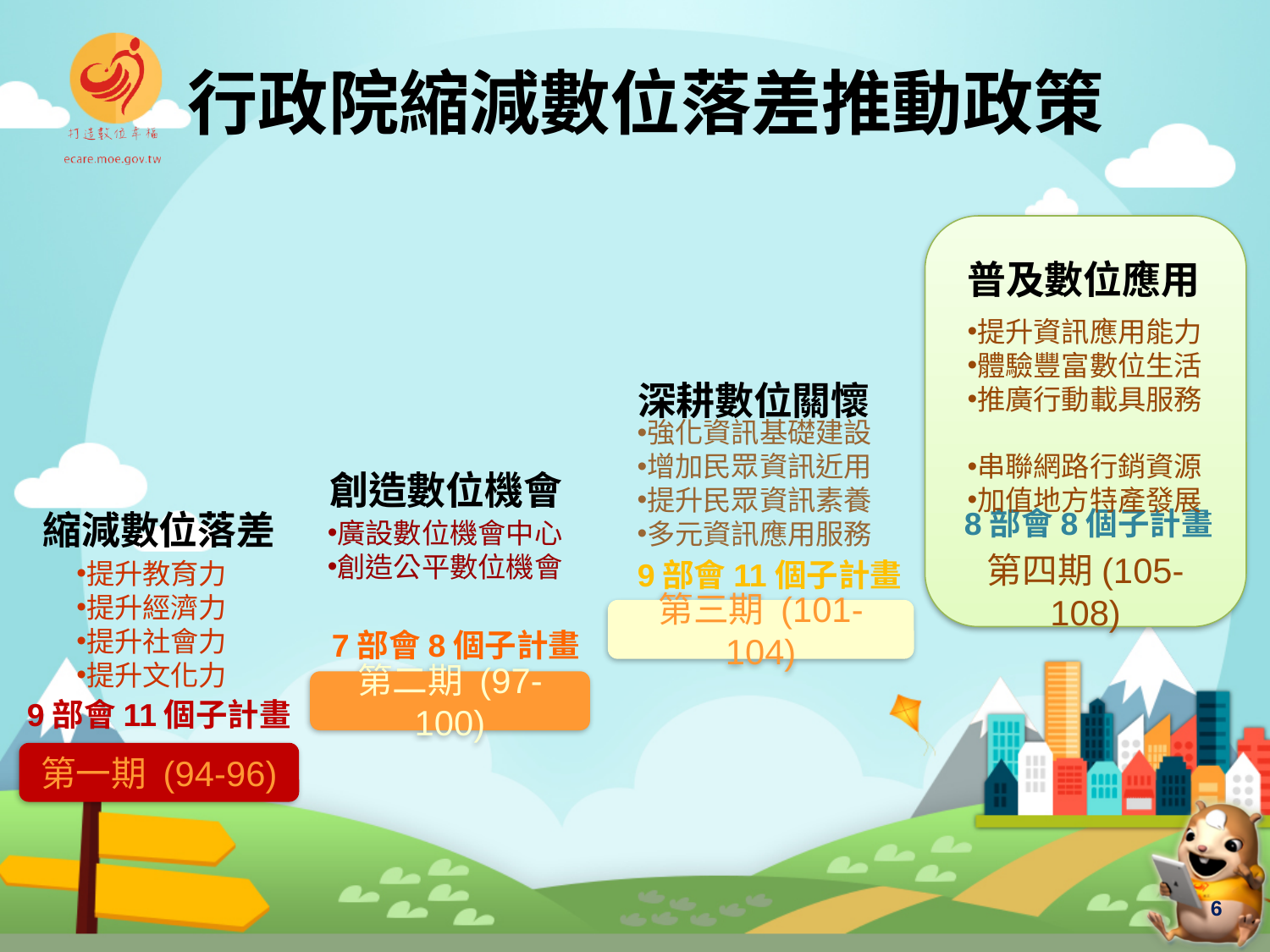

# 行政院縮減數位落差推動政策

第四期(105-108)

普及數位應用
提升資訊應用能力
體驗豐富數位生活
推廣行動載具服務
串聯網路行銷資源
加值地方特產發展
深耕數位關懷
強化資訊基礎建設
增加民眾資訊近用
提升民眾資訊素養
多元資訊應用服務
創造數位機會
8部會8個子計畫
縮減數位落差
廣設數位機會中心
創造公平數位機會
9部會11個子計畫
提升教育力
提升經濟力
提升社會力
提升文化力
第三期 (101-104)
7部會8個子計畫
第二期 (97-100)
9部會11個子計畫
第一期 (94-96)
6